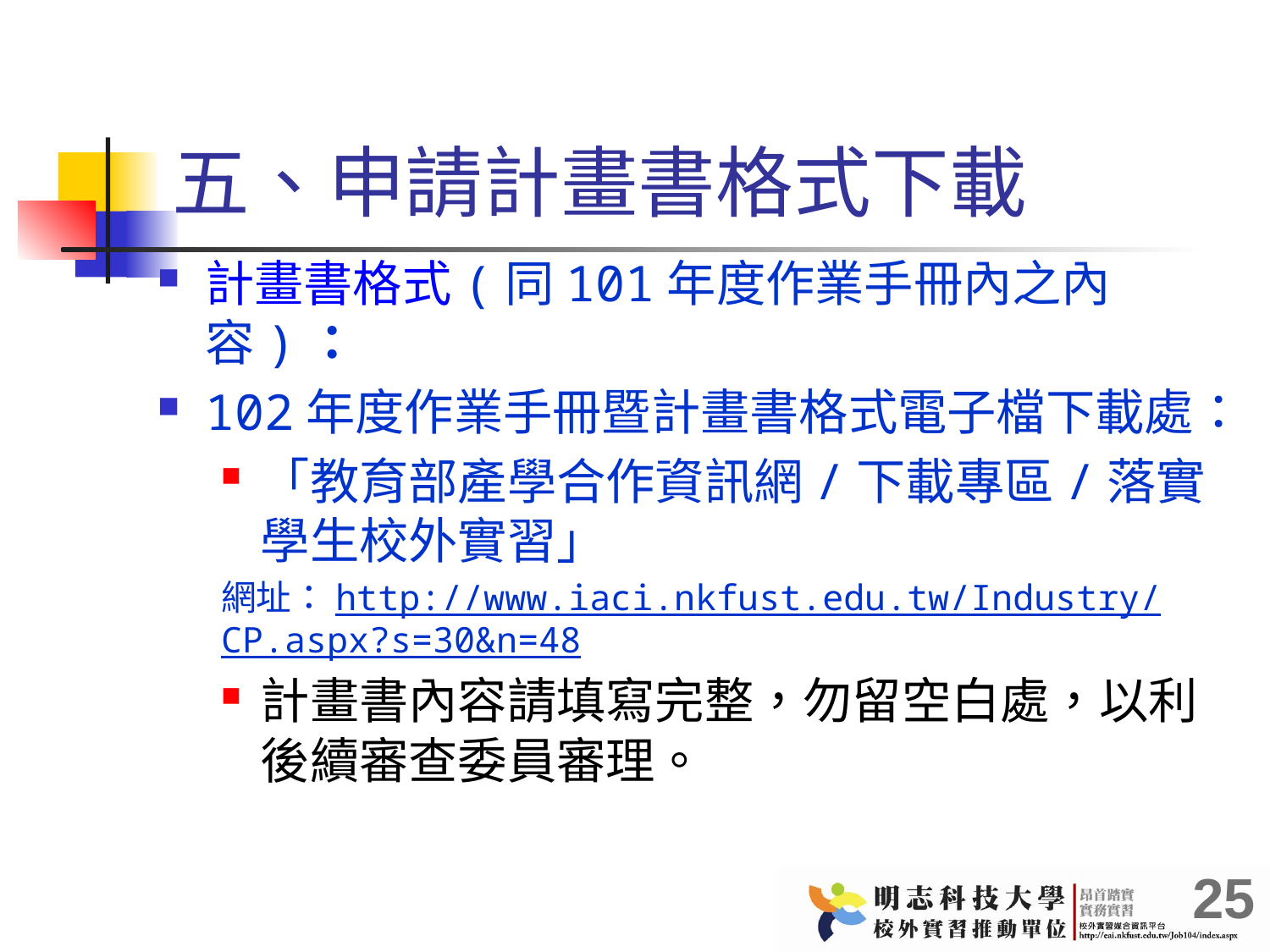

# 五、申請計畫書格式下載
計畫書格式(同101年度作業手冊內之內容)：
102年度作業手冊暨計畫書格式電子檔下載處：
「教育部產學合作資訊網/下載專區/落實學生校外實習」
網址：http://www.iaci.nkfust.edu.tw/Industry/CP.aspx?s=30&n=48
計畫書內容請填寫完整，勿留空白處，以利後續審查委員審理。
25